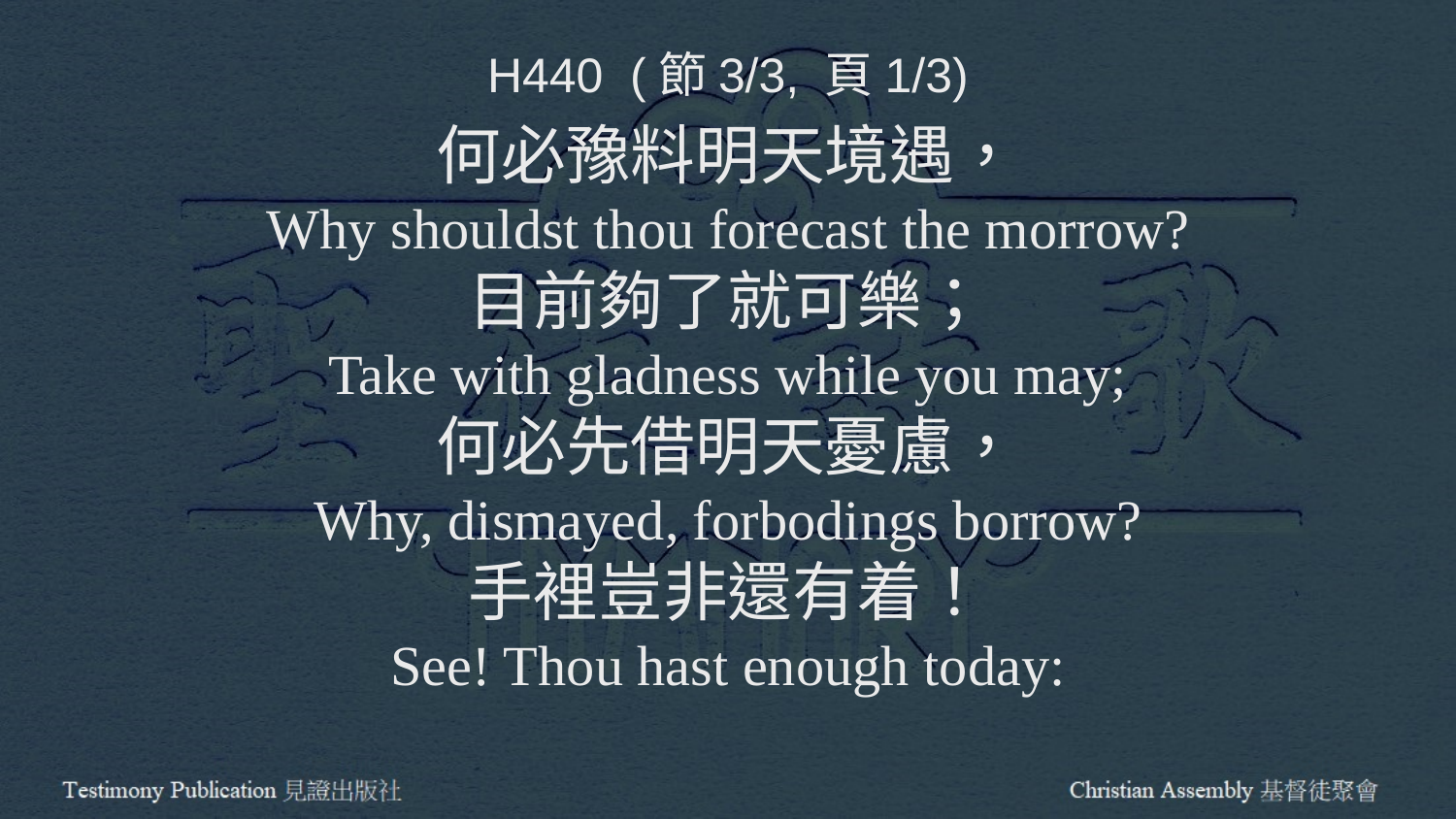

H440  (節3/3, 頁1/3)
何必豫料明天境遇，
Why shouldst thou forecast the morrow?
目前夠了就可樂；
Take with gladness while you may;
何必先借明天憂慮，
Why, dismayed, forbodings borrow?
手裡豈非還有着！
See! Thou hast enough today: